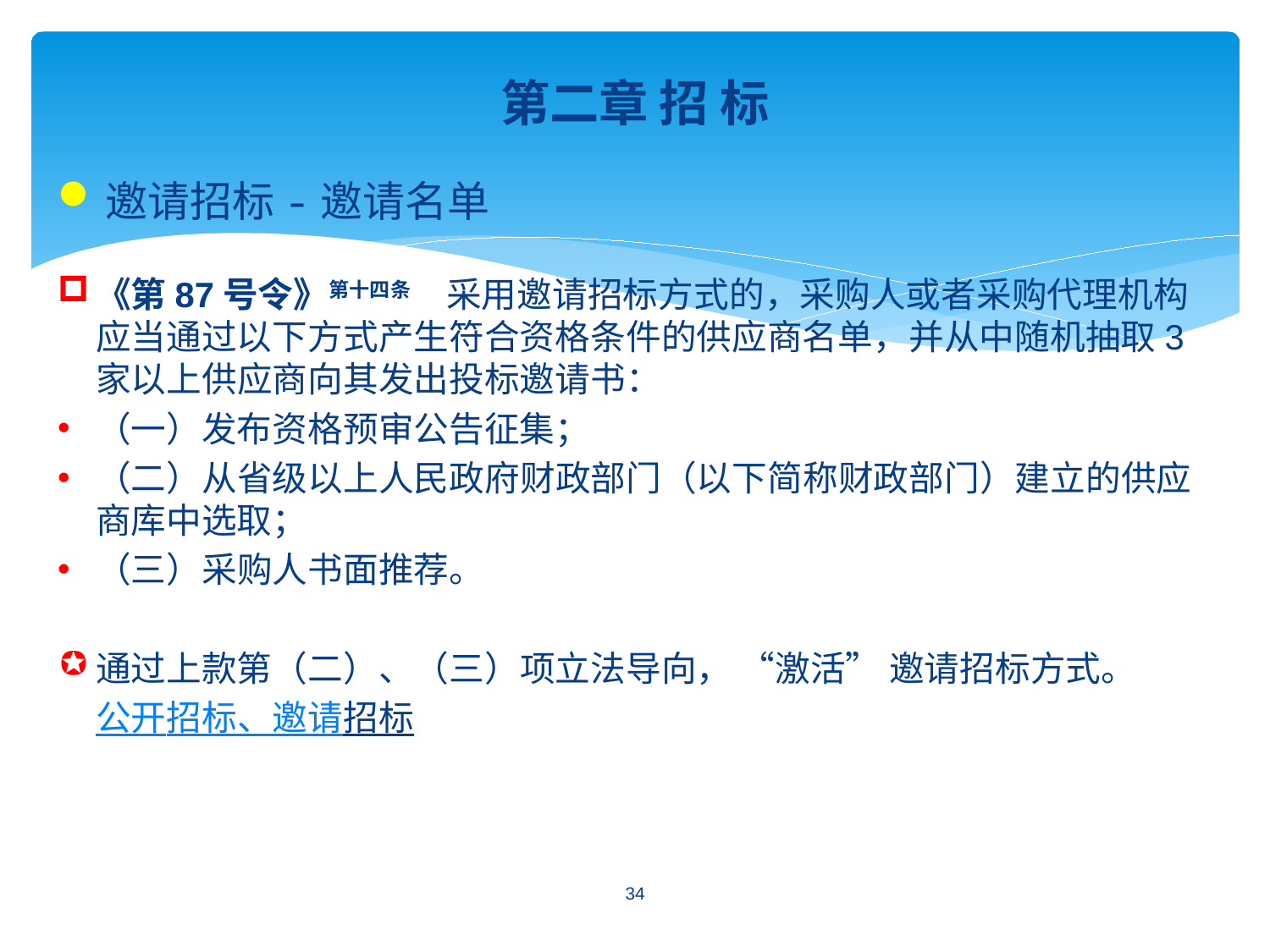

第二章 招 标
邀请招标-邀请名单
《第87号令》第十四条　采用邀请招标方式的，采购人或者采购代理机构应当通过以下方式产生符合资格条件的供应商名单，并从中随机抽取3家以上供应商向其发出投标邀请书：
（一）发布资格预审公告征集；
（二）从省级以上人民政府财政部门（以下简称财政部门）建立的供应商库中选取；
（三）采购人书面推荐。

通过上款第（二）、（三）项立法导向， “激活” 邀请招标方式。
公开招标、邀请招标
34